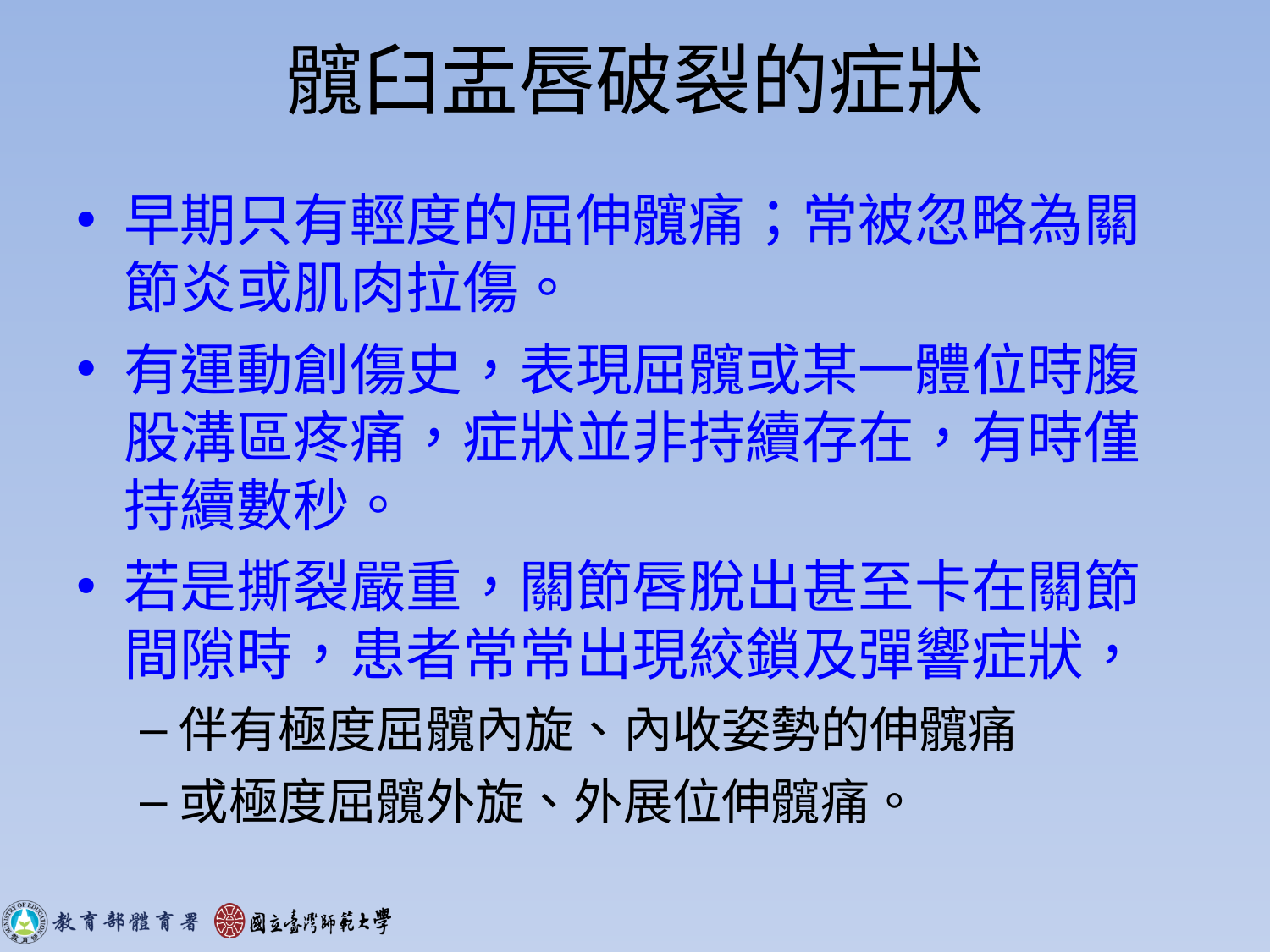

# 髖臼盂唇破裂的症狀
早期只有輕度的屈伸髖痛；常被忽略為關節炎或肌肉拉傷。
有運動創傷史，表現屈髖或某一體位時腹股溝區疼痛，症狀並非持續存在，有時僅持續數秒。
若是撕裂嚴重，關節唇脫出甚至卡在關節間隙時，患者常常出現絞鎖及彈響症狀，
伴有極度屈髖內旋、內收姿勢的伸髖痛
或極度屈髖外旋、外展位伸髖痛。